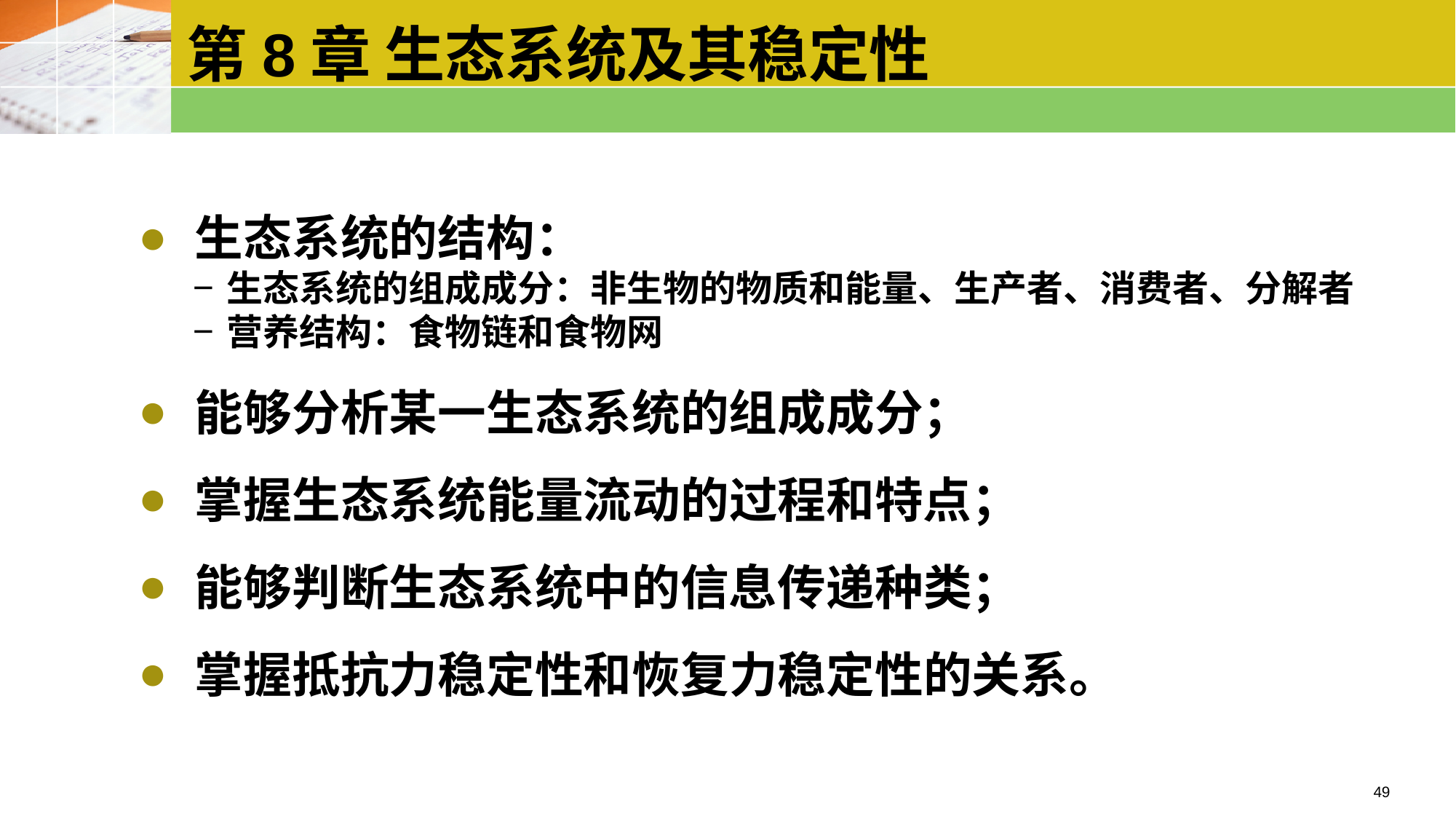

第8章 生态系统及其稳定性
 生态系统的结构：
生态系统的组成成分：非生物的物质和能量、生产者、消费者、分解者
营养结构：食物链和食物网
 能够分析某一生态系统的组成成分；
 掌握生态系统能量流动的过程和特点；
 能够判断生态系统中的信息传递种类；
 掌握抵抗力稳定性和恢复力稳定性的关系。

49